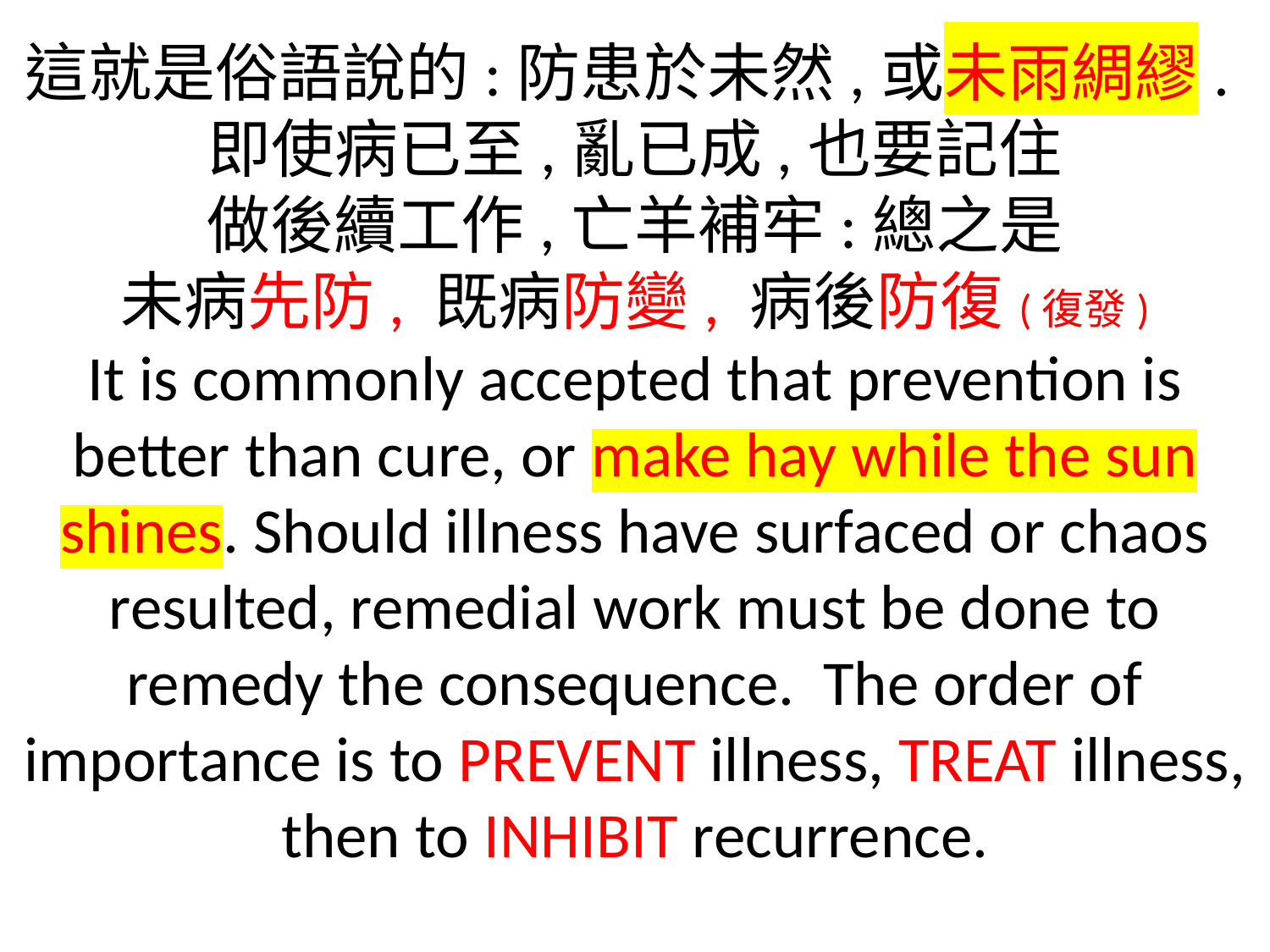

這就是俗語說的:防患於未然,或未雨綢繆.即使病已至,亂已成,也要記住
做後續工作,亡羊補牢:總之是
未病先防, 既病防變, 病後防復(復發)
It is commonly accepted that prevention is better than cure, or make hay while the sun shines. Should illness have surfaced or chaos resulted, remedial work must be done to remedy the consequence.  The order of importance is to PREVENT illness, TREAT illness, then to INHIBIT recurrence.